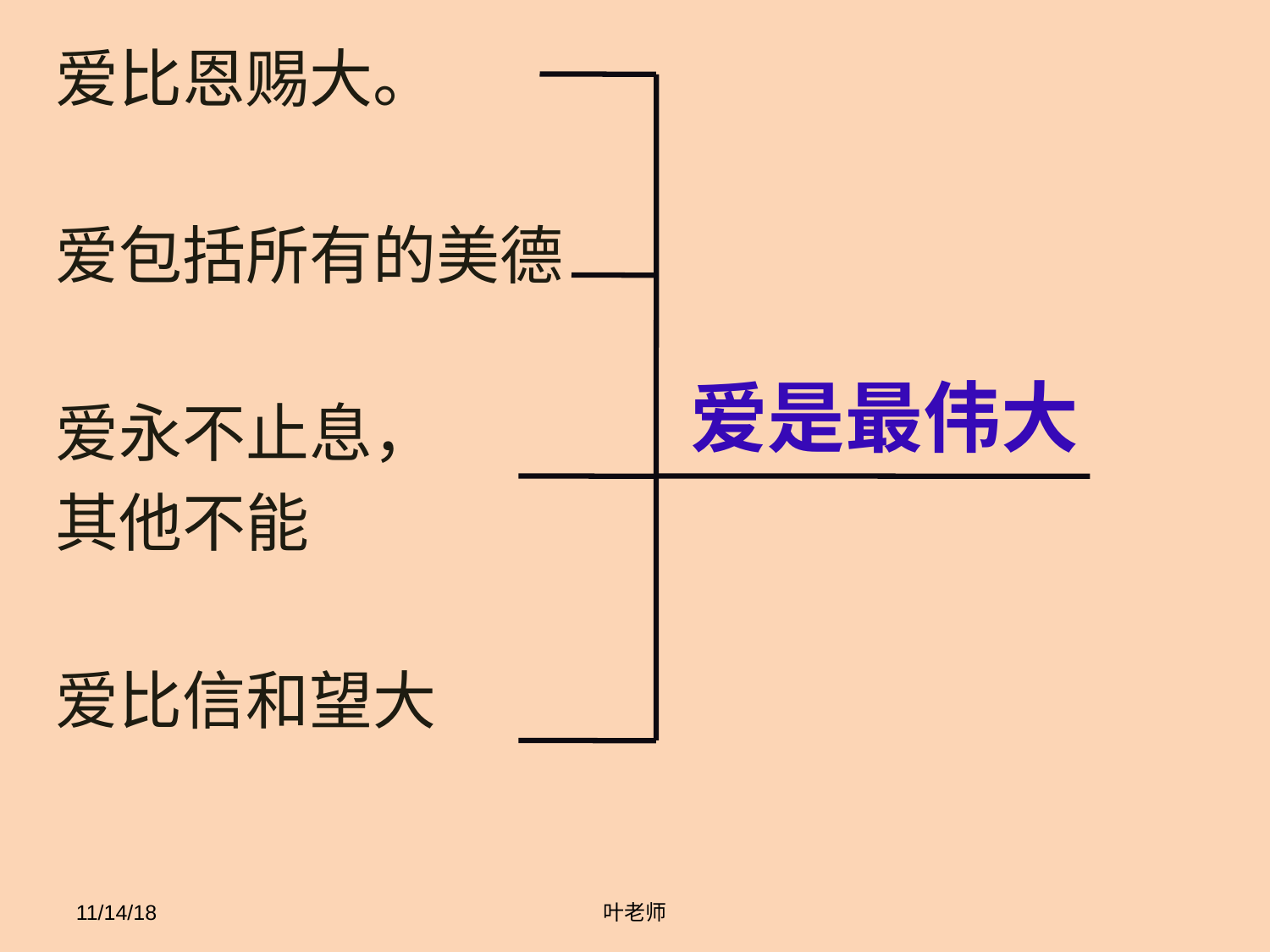

爱比恩赐大。

爱包括所有的美德

爱永不止息，
其他不能

爱比信和望大

爱是最伟大
11/14/18
叶老师